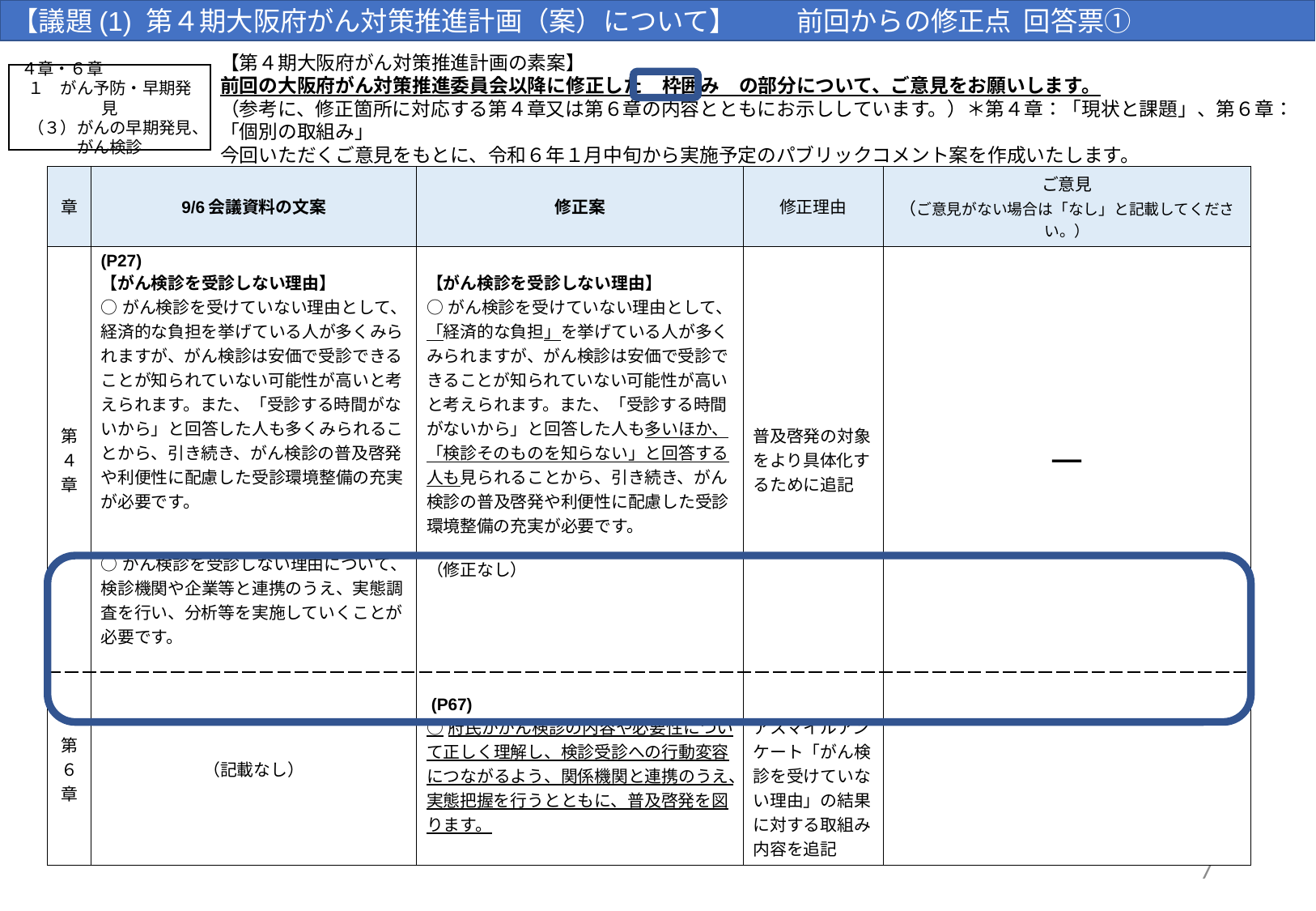

【議題(1) 第４期大阪府がん対策推進計画（案）について】 　　前回からの修正点  回答票①
【第４期大阪府がん対策推進計画の素案】
前回の大阪府がん対策推進委員会以降に修正した　枠囲み　の部分について、ご意見をお願いします。
（参考に、修正箇所に対応する第４章又は第６章の内容とともにお示ししています。）＊第４章：「現状と課題」、第６章：「個別の取組み」
今回いただくご意見をもとに、令和６年１月中旬から実施予定のパブリックコメント案を作成いたします。
４章・６章
１　がん予防・早期発見
（３）がんの早期発見、
がん検診

| 章 | 9/6会議資料の文案 | 修正案 | 修正理由 | ご意見 （ご意見がない場合は「なし」と記載してください。） |
| --- | --- | --- | --- | --- |
| 第４章 | (P27) 【がん検診を受診しない理由】 ○がん検診を受けていない理由として、経済的な負担を挙げている人が多くみられますが、がん検診は安価で受診できることが知られていない可能性が高いと考えられます。また、「受診する時間がないから」と回答した人も多くみられることから、引き続き、がん検診の普及啓発や利便性に配慮した受診環境整備の充実が必要です。   ○がん検診を受診しない理由について、検診機関や企業等と連携のうえ、実態調査を行い、分析等を実施していくことが必要です。 | 【がん検診を受診しない理由】 ○がん検診を受けていない理由として、「経済的な負担」を挙げている人が多くみられますが、がん検診は安価で受診できることが知られていない可能性が高いと考えられます。また、「受診する時間がないから」と回答した人も多いほか、「検診そのものを知らない」と回答する人も見られることから、引き続き、がん検診の普及啓発や利便性に配慮した受診環境整備の充実が必要です。 （修正なし） | 普及啓発の対象をより具体化するために追記 | － |
| 第６章 | （記載なし） | (P67) ○府民ががん検診の内容や必要性について正しく理解し、検診受診への行動変容につながるよう、関係機関と連携のうえ、実態把握を行うとともに、普及啓発を図ります。 | アスマイルアンケート「がん検診を受けていない理由」の結果に対する取組み内容を追記 |  |

7